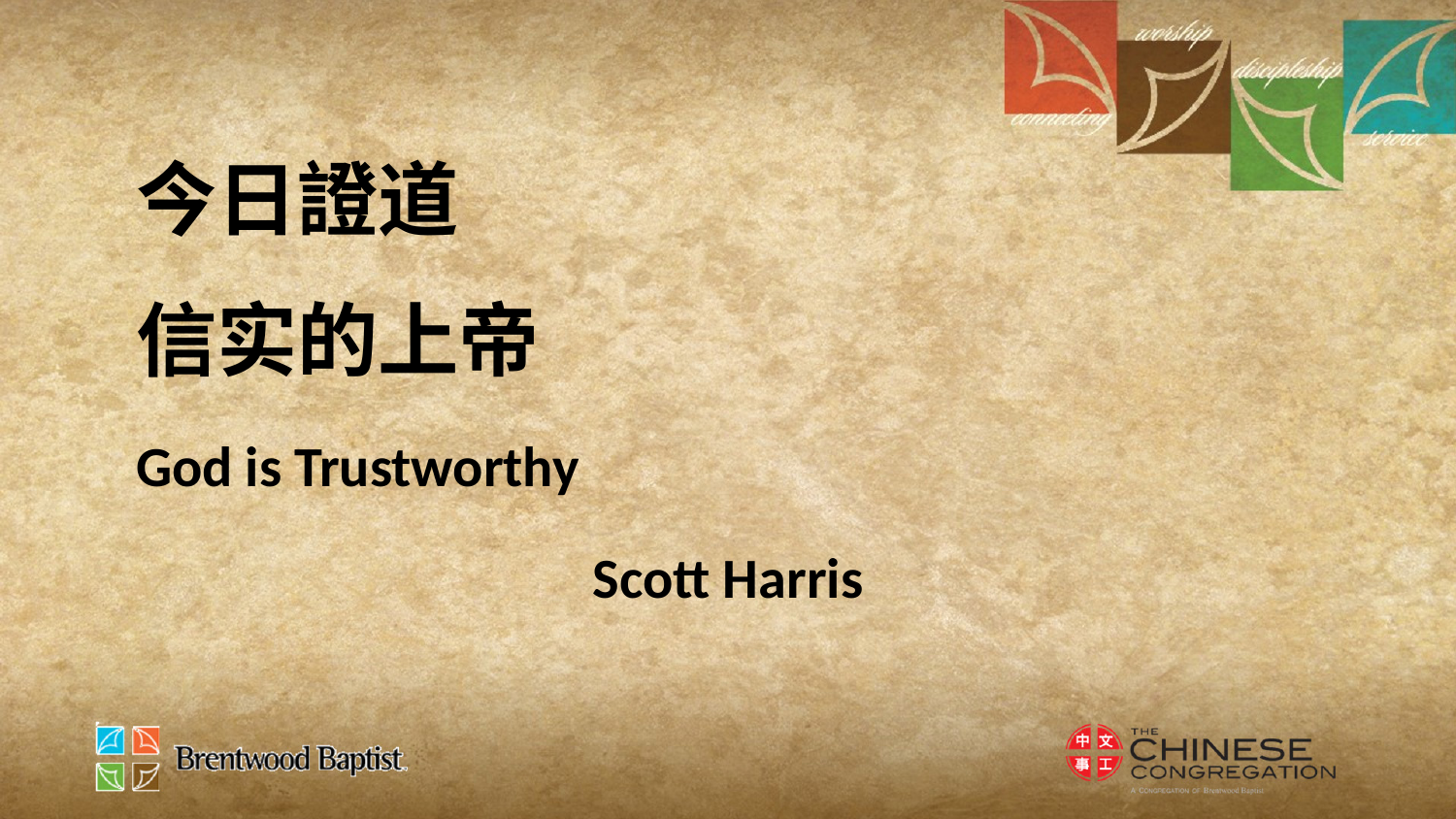

今日證道

信实的上帝

God is Trustworthy

Scott Harris